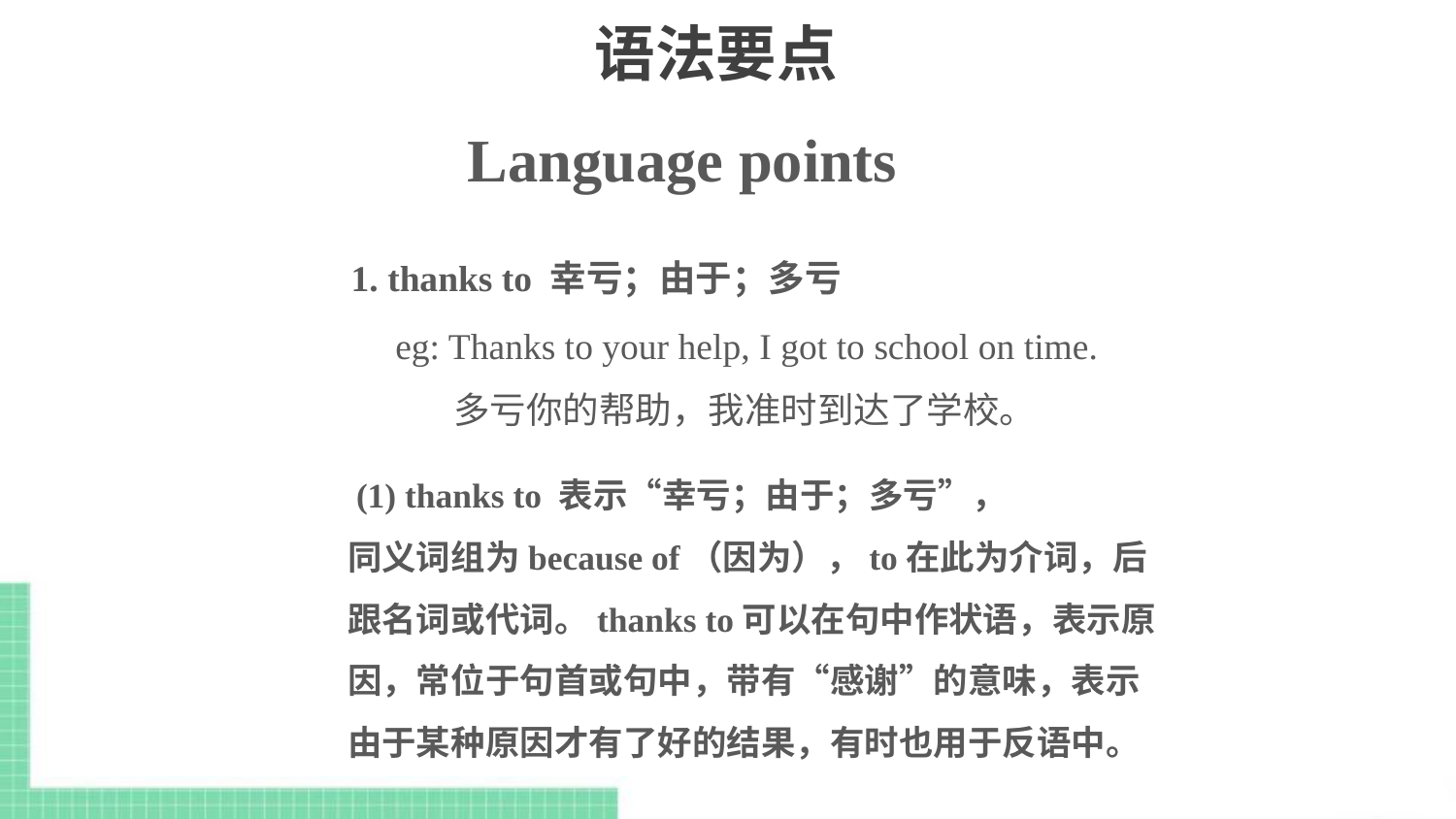

# 语法要点
Language points
1. thanks to 幸亏；由于；多亏
eg: Thanks to your help, I got to school on time.
      多亏你的帮助，我准时到达了学校。
 (1) thanks to 表示“幸亏；由于；多亏”，
同义词组为because of（因为），to在此为介词，后跟名词或代词。thanks to可以在句中作状语，表示原因，常位于句首或句中，带有“感谢”的意味，表示由于某种原因才有了好的结果，有时也用于反语中。